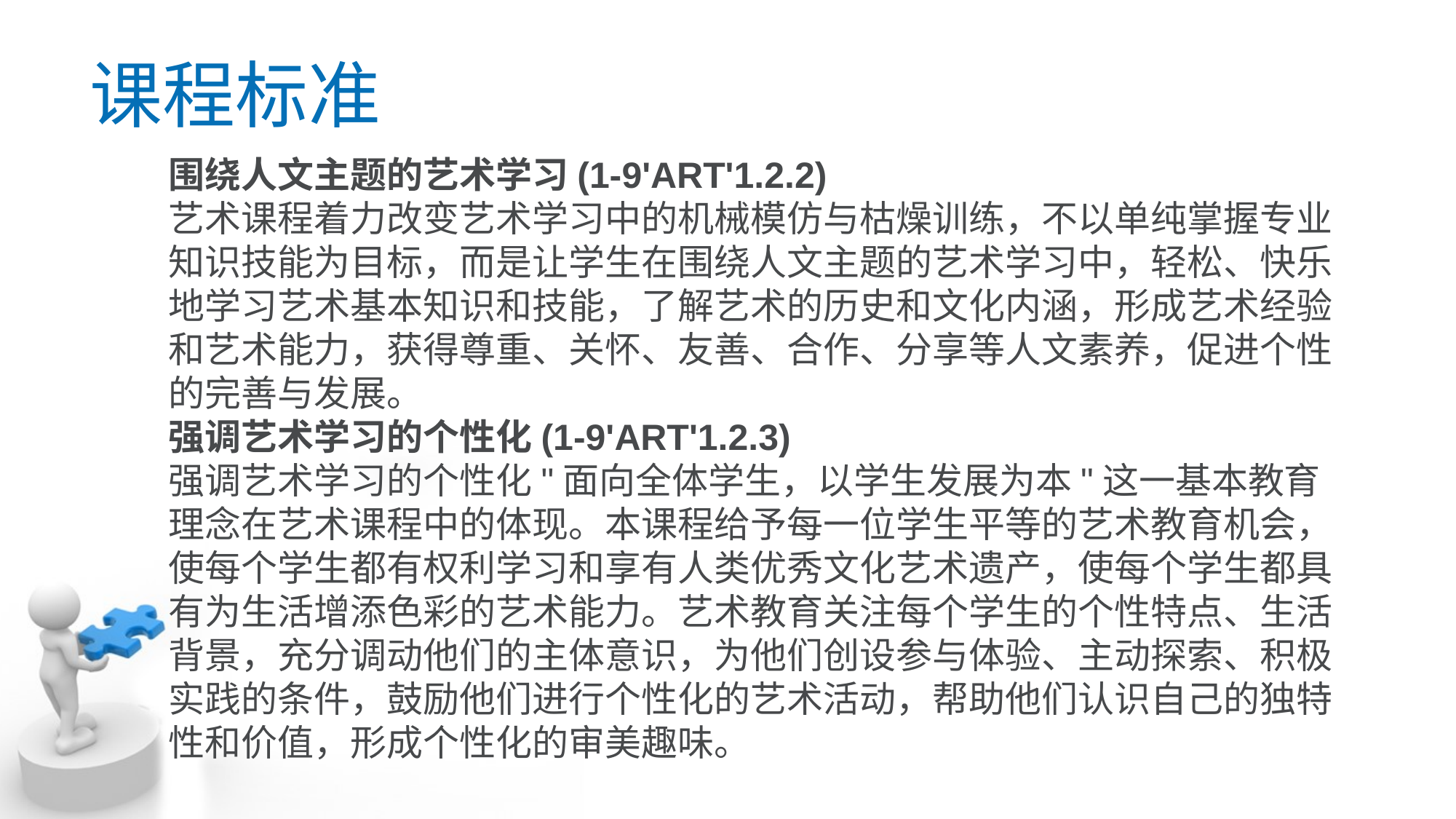

课程标准
围绕人文主题的艺术学习(1-9'ART'1.2.2)
艺术课程着力改变艺术学习中的机械模仿与枯燥训练，不以单纯掌握专业知识技能为目标，而是让学生在围绕人文主题的艺术学习中，轻松、快乐地学习艺术基本知识和技能，了解艺术的历史和文化内涵，形成艺术经验和艺术能力，获得尊重、关怀、友善、合作、分享等人文素养，促进个性的完善与发展。
强调艺术学习的个性化(1-9'ART'1.2.3)
强调艺术学习的个性化"面向全体学生，以学生发展为本"这一基本教育理念在艺术课程中的体现。本课程给予每一位学生平等的艺术教育机会，使每个学生都有权利学习和享有人类优秀文化艺术遗产，使每个学生都具有为生活增添色彩的艺术能力。艺术教育关注每个学生的个性特点、生活背景，充分调动他们的主体意识，为他们创设参与体验、主动探索、积极实践的条件，鼓励他们进行个性化的艺术活动，帮助他们认识自己的独特性和价值，形成个性化的审美趣味。